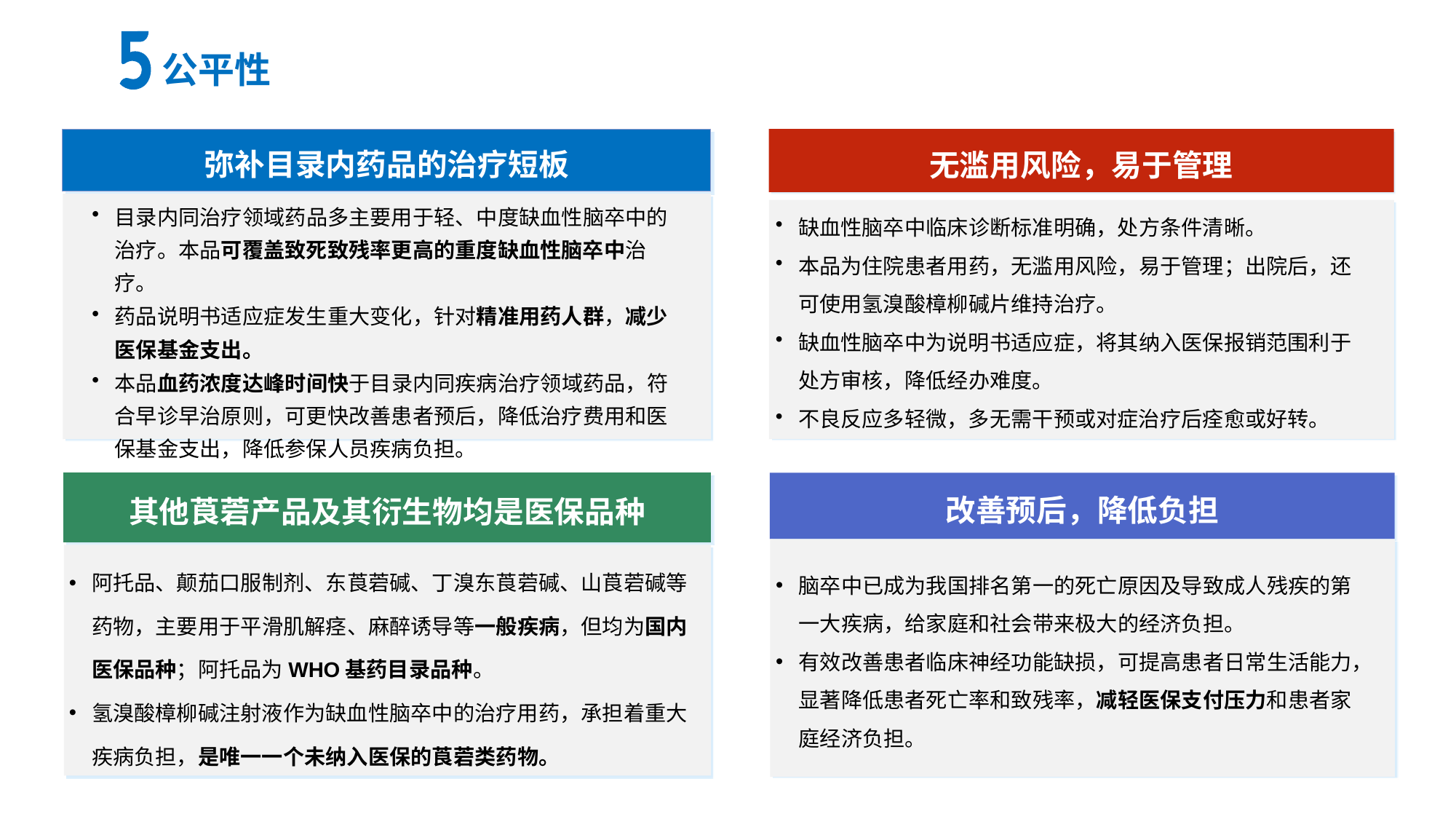

公平性
无滥用风险，易于管理
缺血性脑卒中临床诊断标准明确，处方条件清晰。
本品为住院患者用药，无滥用风险，易于管理；出院后，还可使用氢溴酸樟柳碱片维持治疗。
缺血性脑卒中为说明书适应症，将其纳入医保报销范围利于处方审核，降低经办难度。
不良反应多轻微，多无需干预或对症治疗后痊愈或好转。

弥补目录内药品的治疗短板
目录内同治疗领域药品多主要用于轻、中度缺血性脑卒中的治疗。本品可覆盖致死致残率更高的重度缺血性脑卒中治疗。
药品说明书适应症发生重大变化，针对精准用药人群，减少医保基金支出。
本品血药浓度达峰时间快于目录内同疾病治疗领域药品，符合早诊早治原则，可更快改善患者预后，降低治疗费用和医保基金支出，降低参保人员疾病负担。

其他莨菪产品及其衍生物均是医保品种
阿托品、颠茄口服制剂、东莨菪碱、丁溴东莨菪碱、山莨菪碱等药物，主要用于平滑肌解痉、麻醉诱导等一般疾病，但均为国内医保品种；阿托品为WHO基药目录品种。
氢溴酸樟柳碱注射液作为缺血性脑卒中的治疗用药，承担着重大疾病负担，是唯一一个未纳入医保的莨菪类药物。

改善预后，降低负担

脑卒中已成为我国排名第一的死亡原因及导致成人残疾的第一大疾病，给家庭和社会带来极大的经济负担。
有效改善患者临床神经功能缺损，可提高患者日常生活能力，显著降低患者死亡率和致残率，减轻医保支付压力和患者家庭经济负担。